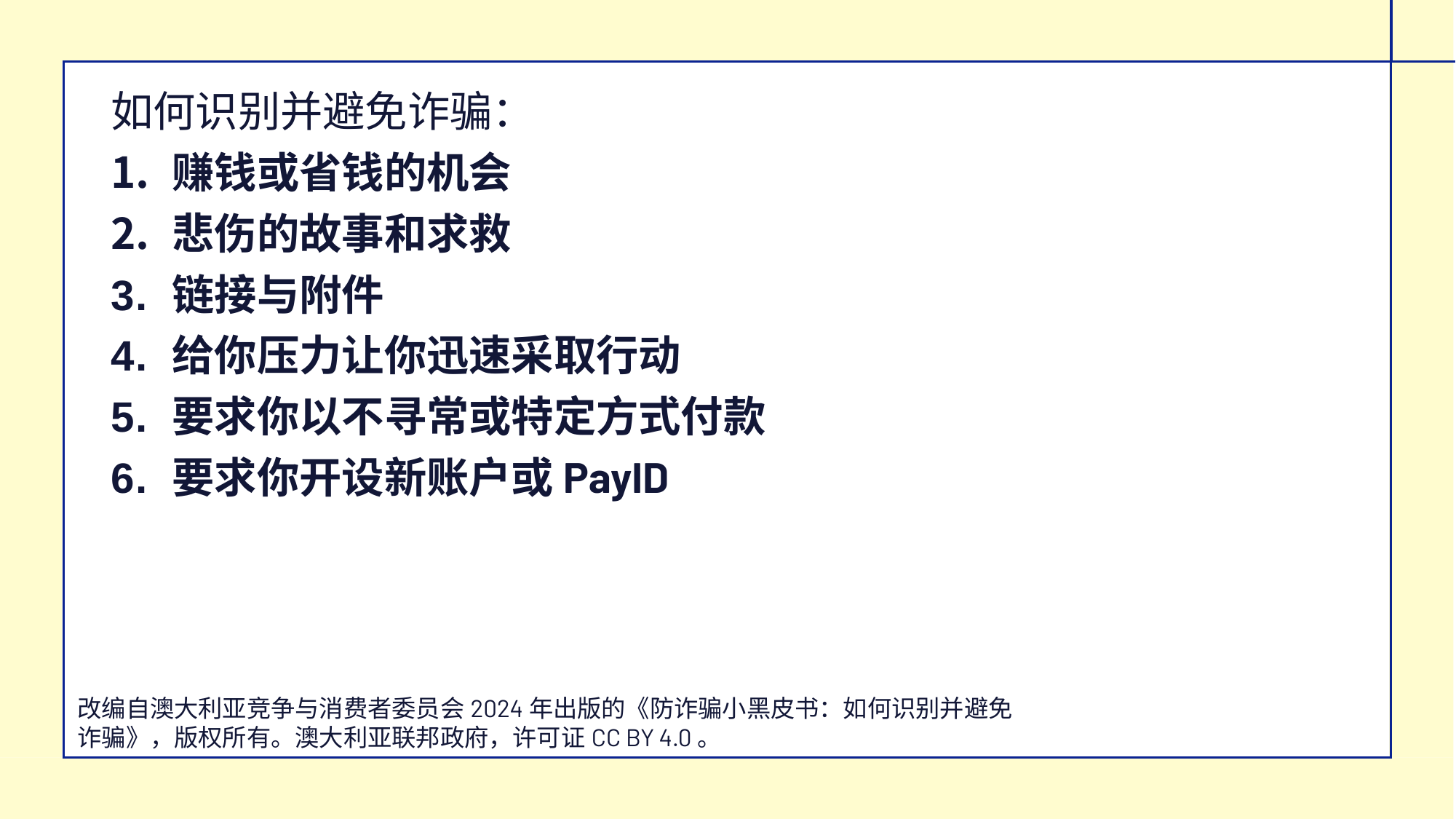

如何识别并避免诈骗：
赚钱或省钱的机会
悲伤的故事和求救
链接与附件
给你压力让你迅速采取行动
要求你以不寻常或特定方式付款
要求你开设新账户或PayID
改编自澳大利亚竞争与消费者委员会2024年出版的《防诈骗小黑皮书：如何识别并避免诈骗》，版权所有。澳大利亚联邦政府，许可证CC BY 4.0。